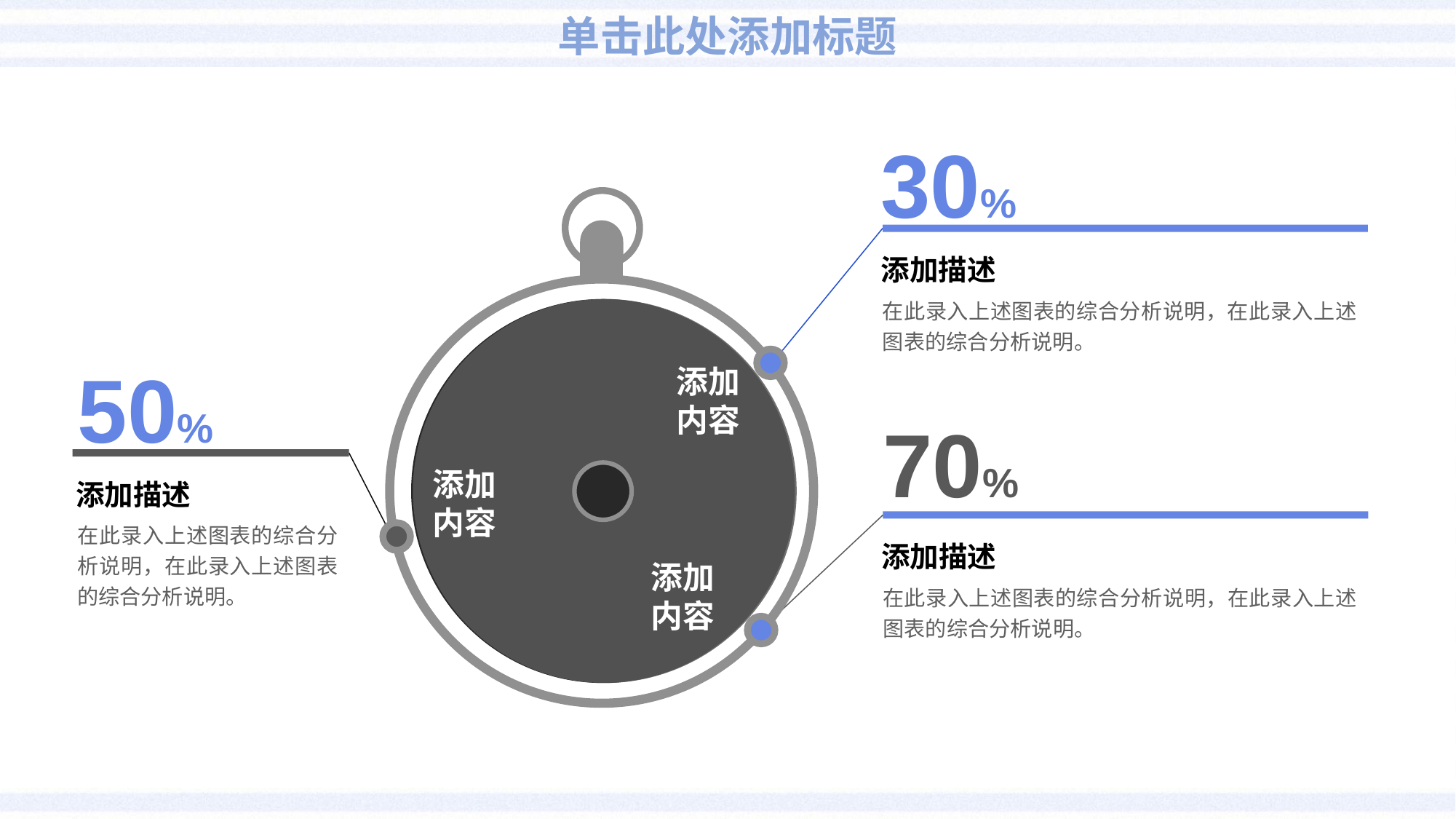

# 单击此处添加标题
30%

添加描述
在此录入上述图表的综合分析说明，在此录入上述图表的综合分析说明。
50%

添加内容
70%

添加内容
添加描述
在此录入上述图表的综合分析说明，在此录入上述图表的综合分析说明。

添加描述
在此录入上述图表的综合分析说明，在此录入上述图表的综合分析说明。
添加内容